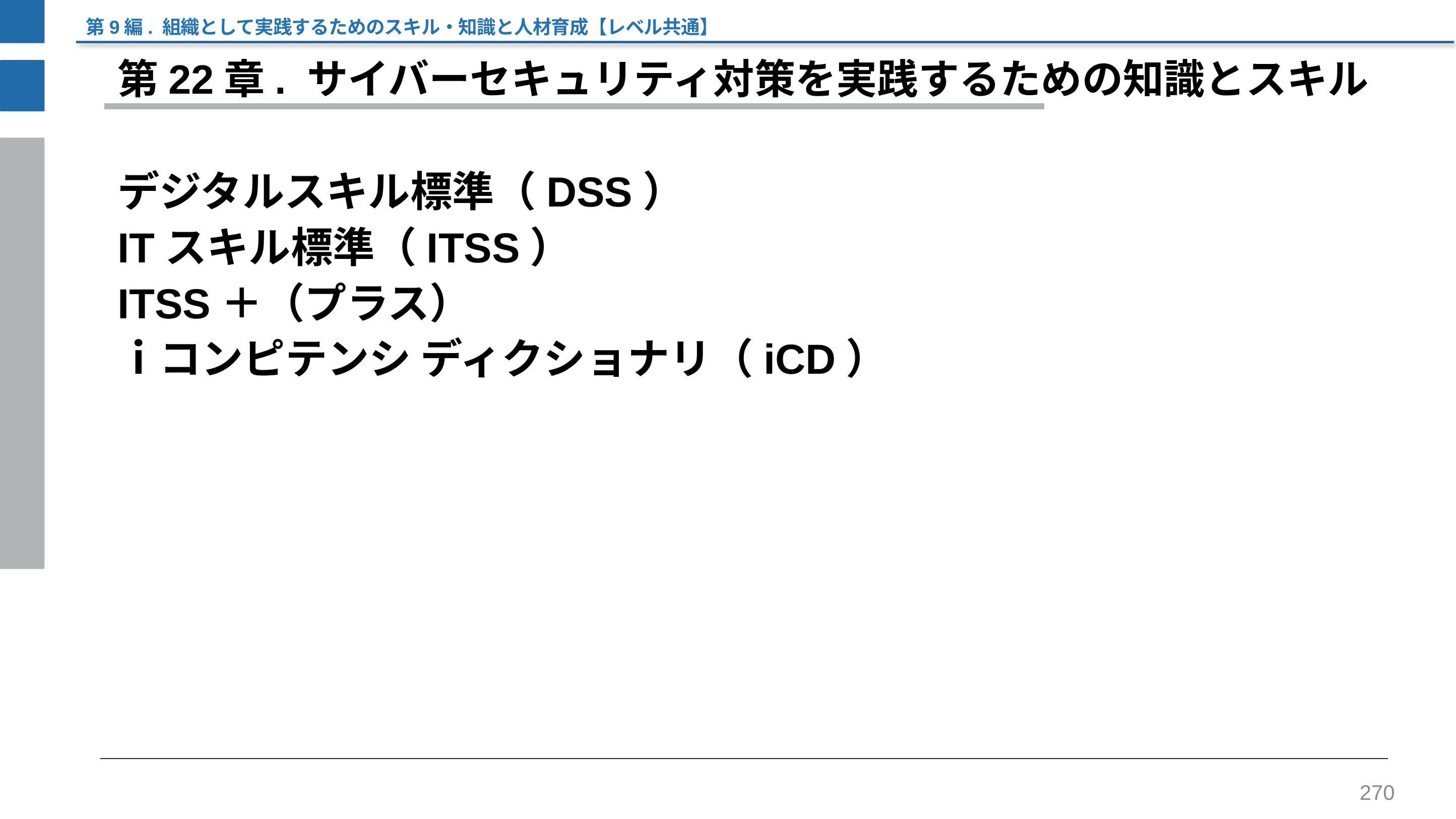

第9編. 組織として実践するためのスキル・知識と人材育成【レベル共通】
第22章. サイバーセキュリティ対策を実践するための知識とスキル
デジタルスキル標準（DSS）
ITスキル標準（ITSS）
ITSS＋（プラス）
ｉコンピテンシ ディクショナリ（iCD）
270